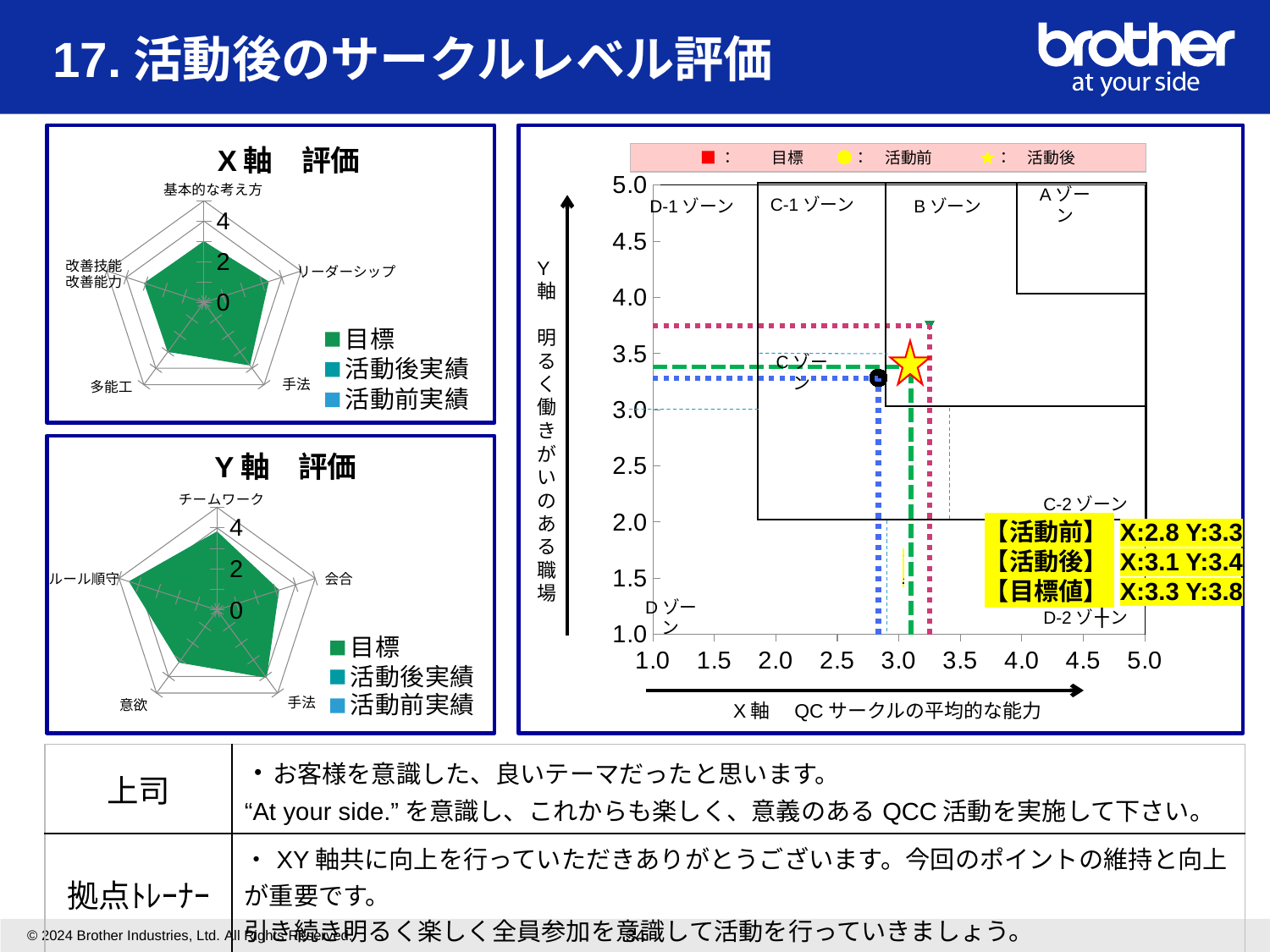

17.活動後のサークルレベル評価

### Chart: X軸　評価

| Category | 目標 | 活動後実績 | 活動前実績 |
|---|---|---|---|
|  | 3.0 | 3.0 | 2.5 |
|  | 3.3333333333333335 | 3.0833333333333335 | 2.6666666666666665 |
|  | 3.8333333333333335 | 3.75 | 3.75 |
|  | 3.0 | 3.0 | 2.6666666666666665 |
|  | 3.0833333333333335 | 2.6666666666666665 | 2.5833333333333335 |

### Chart

| Category |  |  |  |
|---|---|---|---|
Y軸　明るく働きがいのある職場

X軸　QCサークルの平均的な能力
■：　　 目標    　 ●：　活動前　　　★：　活動後

C-1ゾーン
Aゾーン
D-1ゾーン
Bゾーン
Cゾーン
C-2ゾーン
D-2ゾーン
Dゾーン
基本的な考え方
改善技能
改善能力
リーダーシップ

手法
多能工

### Chart: Y軸　評価

| Category | 目標 | 活動後実績 | 活動前実績 |
|---|---|---|---|
|  | 3.8333333333333335 | 3.8333333333333335 | 3.6666666666666665 |
|  | 3.1666666666666665 | 3.0 | 3.0 |
|  | 4.083333333333333 | 3.4166666666666665 | 3.3333333333333335 |
|  | 3.1666666666666665 | 2.1666666666666665 | 2.1666666666666665 |
|  | 4.5 | 4.5 | 4.25 |
【活動前】 X:2.8 Y:3.3
【活動後】 X:3.1 Y:3.4
【目標値】 X:3.3 Y:3.8

X : 3.1　Y :  3.4
ルール順守
会合
手法
意欲
| 上司 | ・お客様を意識した、良いテーマだったと思います。 “At your side.”を意識し、これからも楽しく、意義のあるQCC活動を実施して下さい。 |
| --- | --- |
| 拠点ﾄﾚｰﾅｰ | ・XY軸共に向上を行っていただきありがとうございます。今回のポイントの維持と向上が重要です。 引き続き明るく楽しく全員参加を意識して活動を行っていきましょう。 |
34